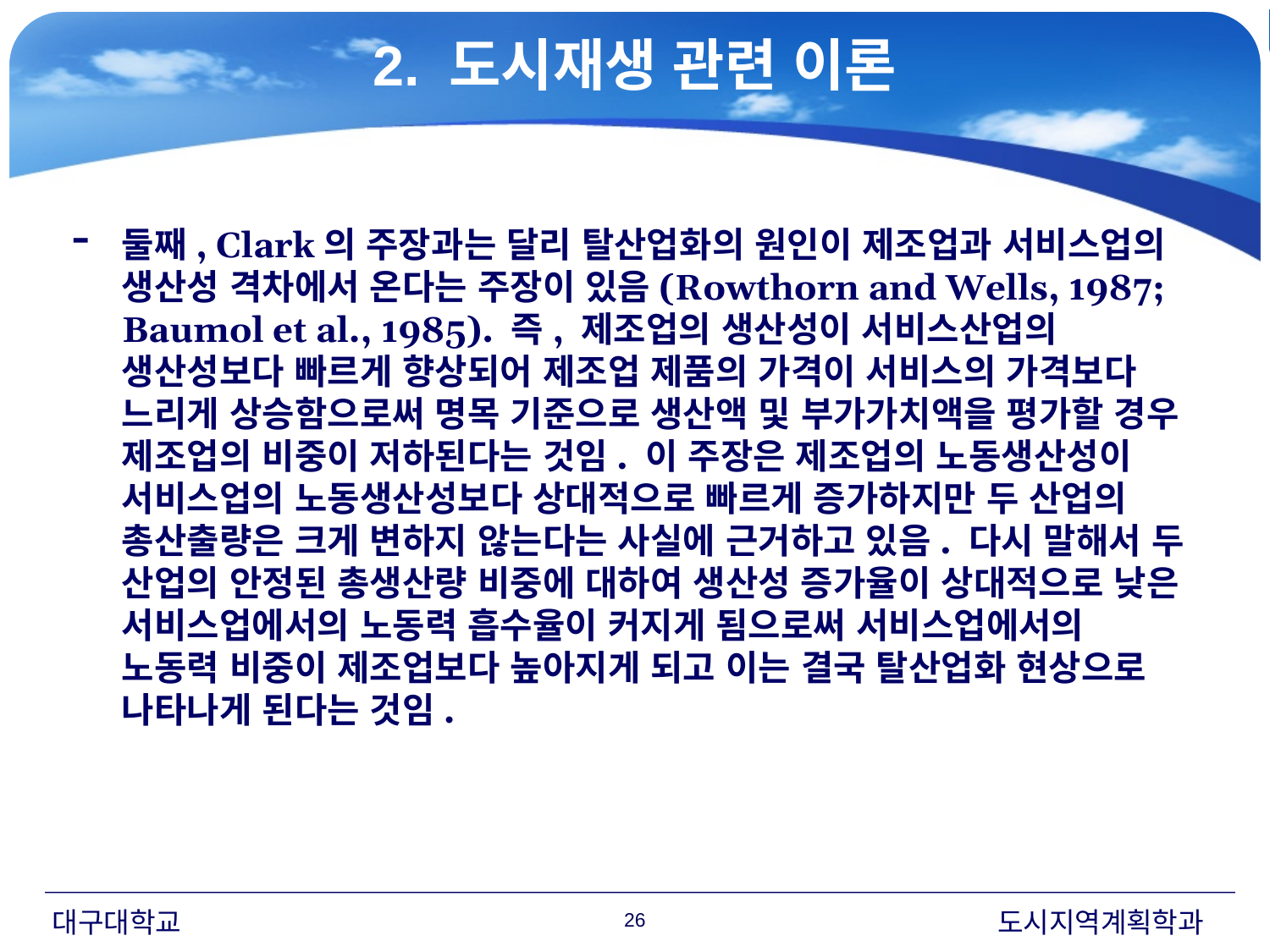

2. 도시재생 관련 이론
둘째, Clark의 주장과는 달리 탈산업화의 원인이 제조업과 서비스업의 생산성 격차에서 온다는 주장이 있음(Rowthorn and Wells, 1987; Baumol et al., 1985). 즉, 제조업의 생산성이 서비스산업의 생산성보다 빠르게 향상되어 제조업 제품의 가격이 서비스의 가격보다 느리게 상승함으로써 명목 기준으로 생산액 및 부가가치액을 평가할 경우 제조업의 비중이 저하된다는 것임. 이 주장은 제조업의 노동생산성이 서비스업의 노동생산성보다 상대적으로 빠르게 증가하지만 두 산업의 총산출량은 크게 변하지 않는다는 사실에 근거하고 있음. 다시 말해서 두 산업의 안정된 총생산량 비중에 대하여 생산성 증가율이 상대적으로 낮은 서비스업에서의 노동력 흡수율이 커지게 됨으로써 서비스업에서의 노동력 비중이 제조업보다 높아지게 되고 이는 결국 탈산업화 현상으로 나타나게 된다는 것임.